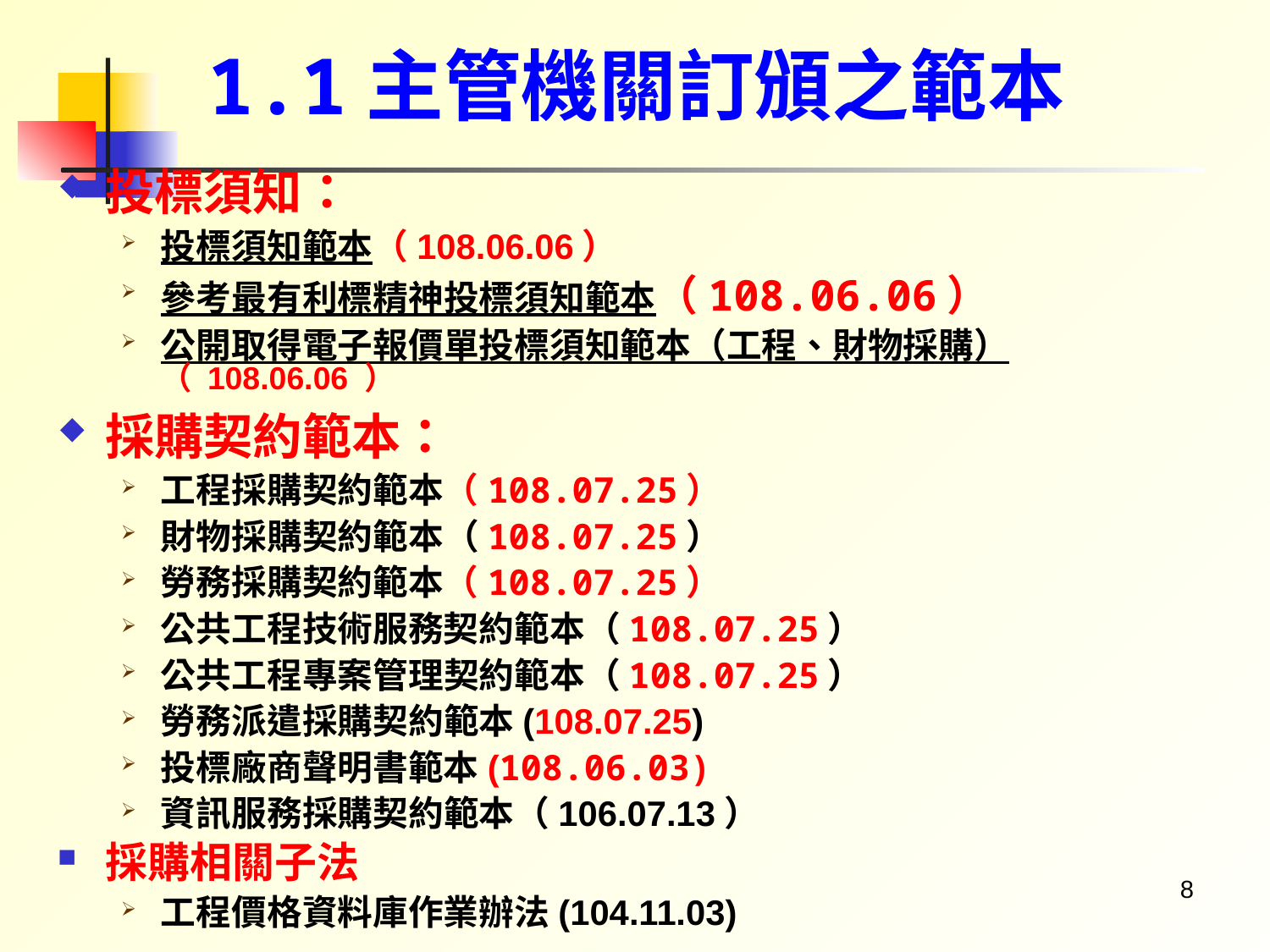

1.1主管機關訂頒之範本
投標須知：
投標須知範本（108.06.06）
參考最有利標精神投標須知範本（108.06.06）
公開取得電子報價單投標須知範本（工程、財物採購）（ 108.06.06 ）
採購契約範本：
工程採購契約範本（108.07.25）
財物採購契約範本（108.07.25）
勞務採購契約範本（108.07.25）
公共工程技術服務契約範本（108.07.25）
公共工程專案管理契約範本（108.07.25）
勞務派遣採購契約範本(108.07.25)
投標廠商聲明書範本(108.06.03)
資訊服務採購契約範本（106.07.13）
採購相關子法
工程價格資料庫作業辦法(104.11.03)

8